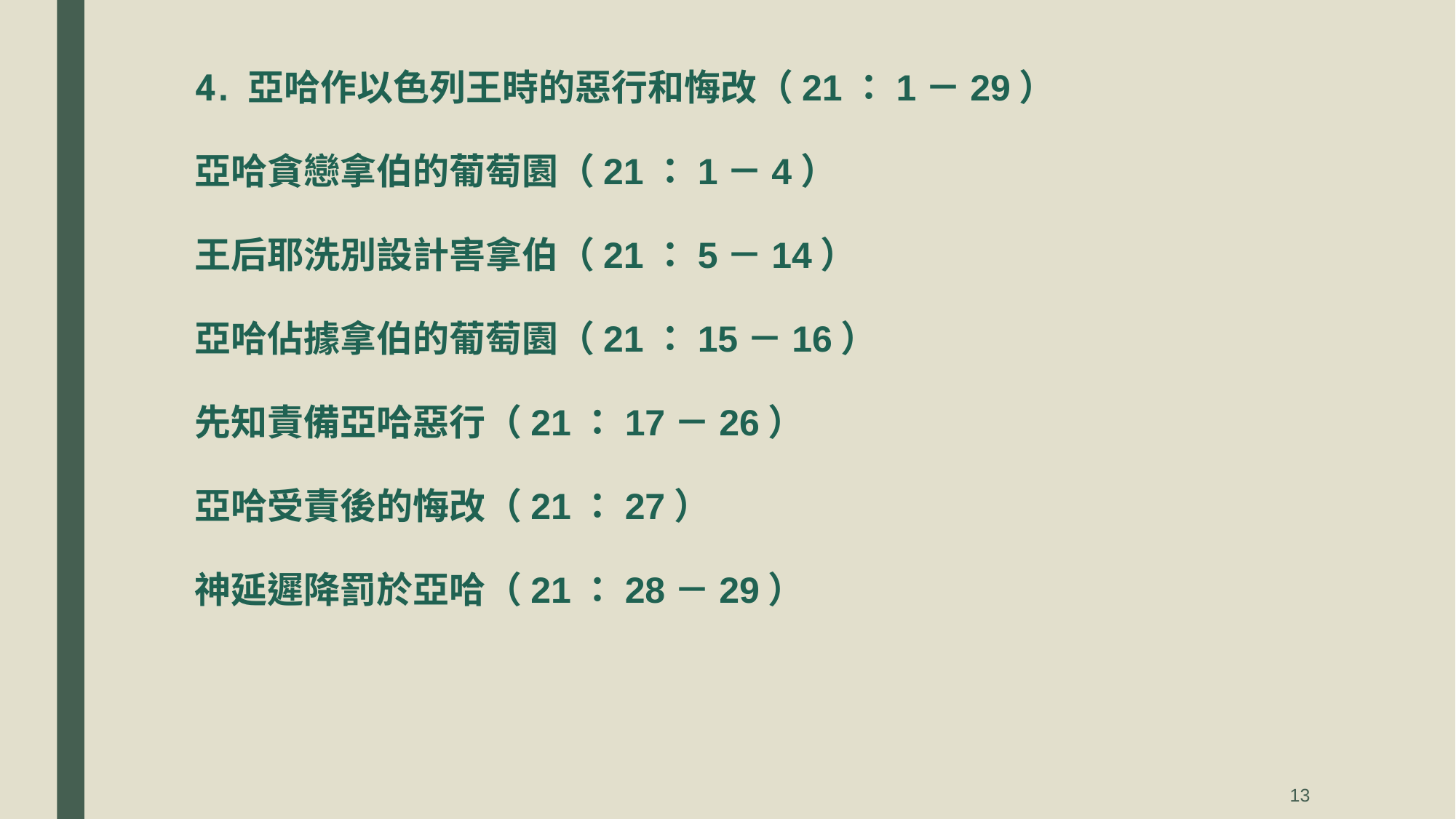

4. 亞哈作以色列王時的惡行和悔改（21：1－29）
亞哈貪戀拿伯的葡萄園（21：1－4）
王后耶洗別設計害拿伯（21：5－14）
亞哈佔據拿伯的葡萄園（21：15－16）
先知責備亞哈惡行（21：17－26）
亞哈受責後的悔改（21：27）
神延遲降罰於亞哈（21：28－29）
13